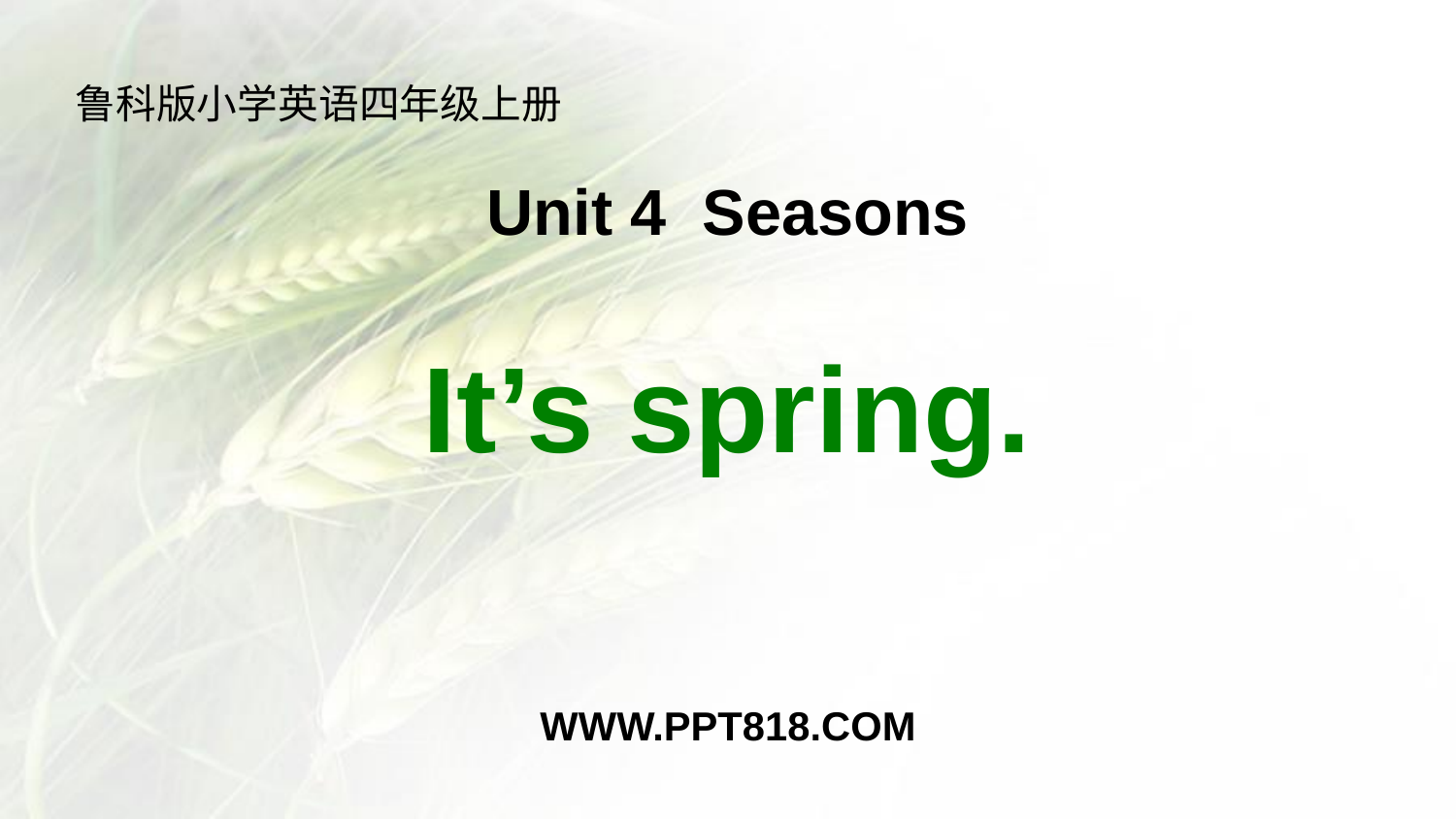

鲁科版小学英语四年级上册
# Unit 4  Seasons
It’s spring.
WWW.PPT818.COM